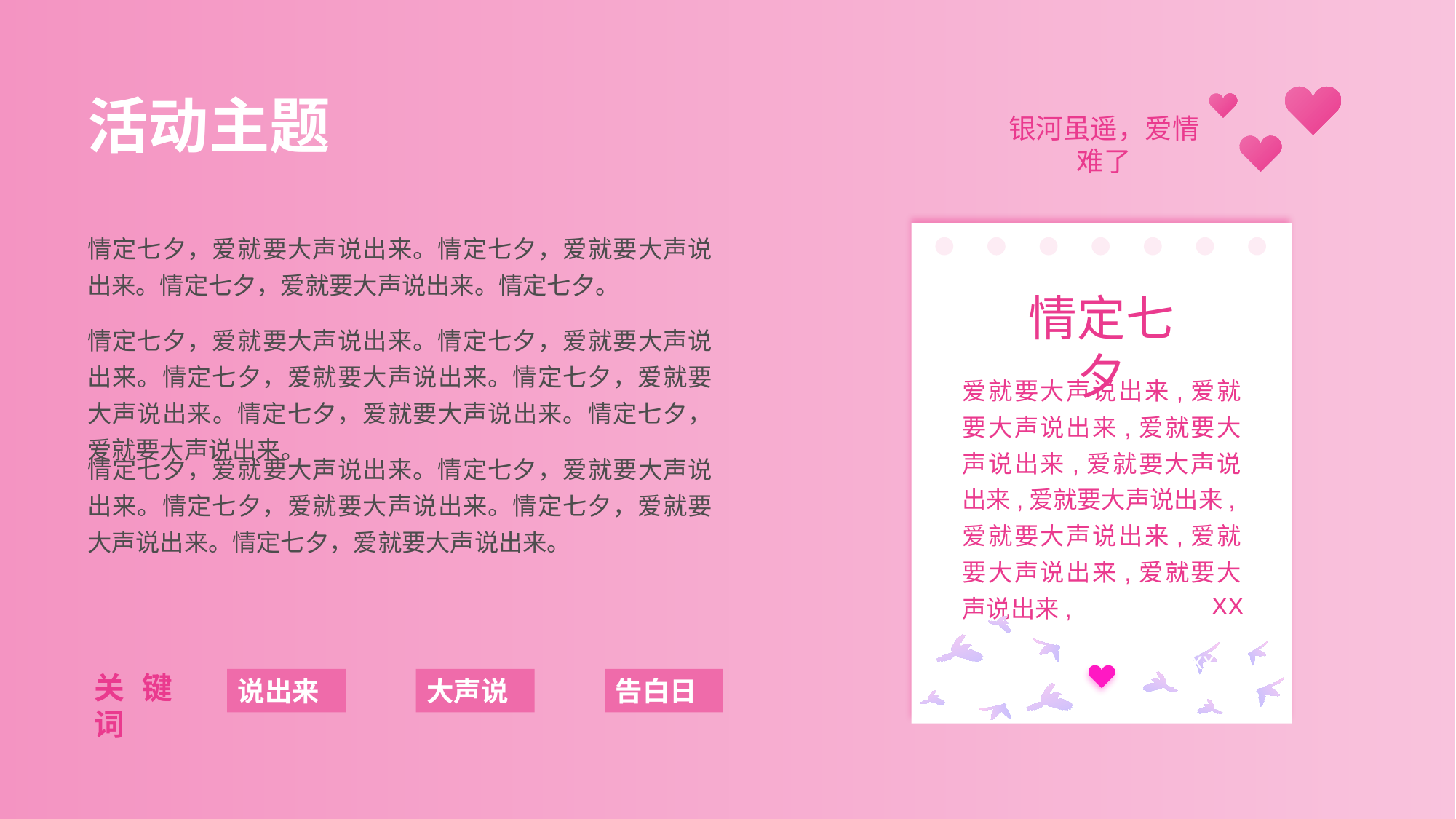

# 活动主题
情定七夕，爱就要大声说出来。情定七夕，爱就要大声说出来。情定七夕，爱就要大声说出来。情定七夕。

情定七夕
情定七夕，爱就要大声说出来。情定七夕，爱就要大声说出来。情定七夕，爱就要大声说出来。情定七夕，爱就要大声说出来。情定七夕，爱就要大声说出来。情定七夕，爱就要大声说出来。
爱就要大声说出来,爱就要大声说出来,爱就要大声说出来,爱就要大声说出来,爱就要大声说出来,爱就要大声说出来,爱就要大声说出来,爱就要大声说出来,
情定七夕，爱就要大声说出来。情定七夕，爱就要大声说出来。情定七夕，爱就要大声说出来。情定七夕，爱就要大声说出来。情定七夕，爱就要大声说出来。
XX
20xx年xx月xx日

关键词

说出来
大声说
告白日